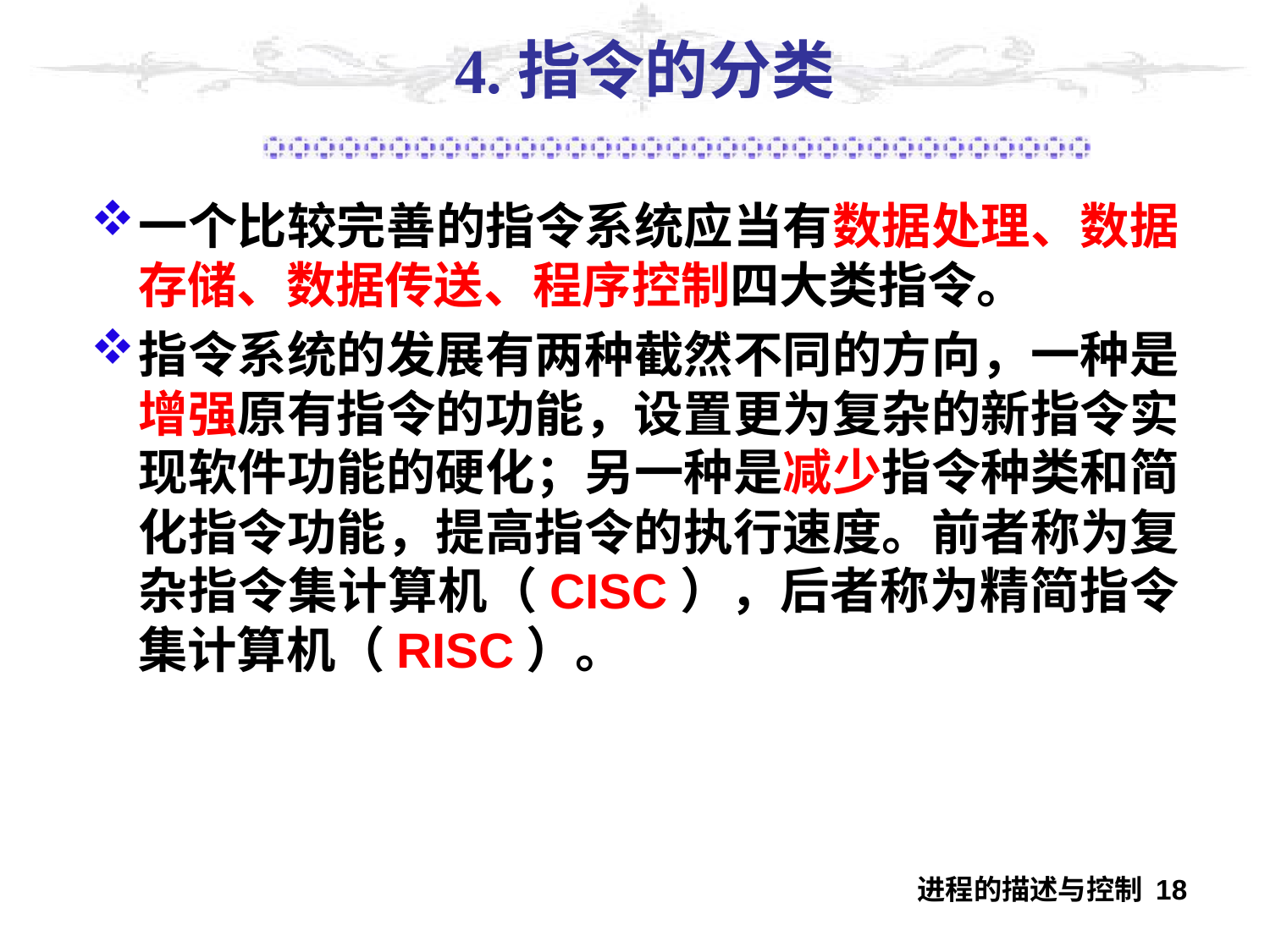

# 4.指令的分类
一个比较完善的指令系统应当有数据处理、数据存储、数据传送、程序控制四大类指令。
指令系统的发展有两种截然不同的方向，一种是增强原有指令的功能，设置更为复杂的新指令实现软件功能的硬化；另一种是减少指令种类和简化指令功能，提高指令的执行速度。前者称为复杂指令集计算机（CISC），后者称为精简指令集计算机（RISC）。